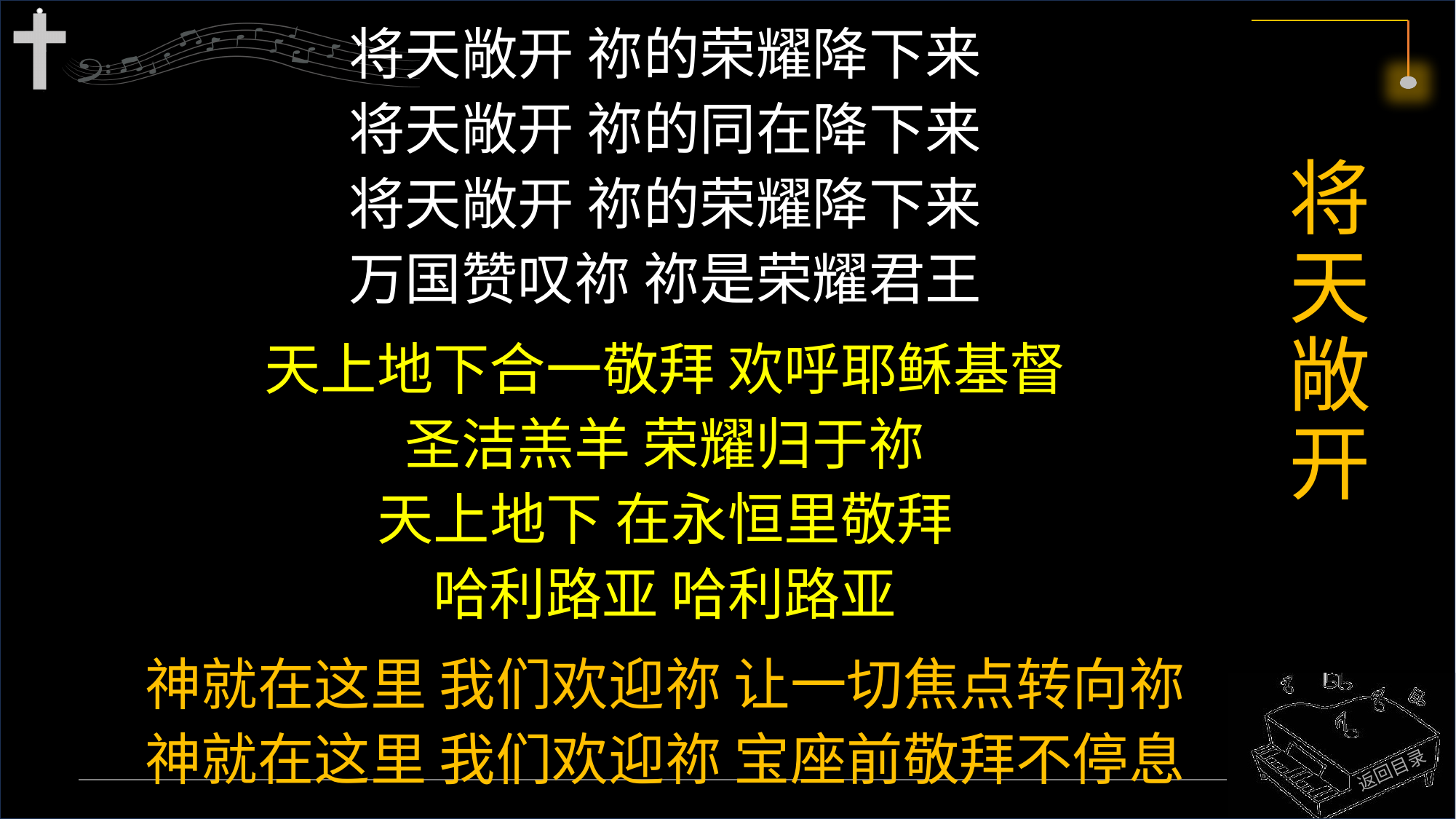

将天敞开 祢的荣耀降下来
将天敞开 祢的同在降下来
将天敞开 祢的荣耀降下来
万国赞叹祢 祢是荣耀君王

天上地下合一敬拜 欢呼耶稣基督
圣洁羔羊 荣耀归于祢
天上地下 在永恒里敬拜
哈利路亚 哈利路亚

神就在这里 我们欢迎祢 让一切焦点转向祢
神就在这里 我们欢迎祢 宝座前敬拜不停息
# 将天敞开